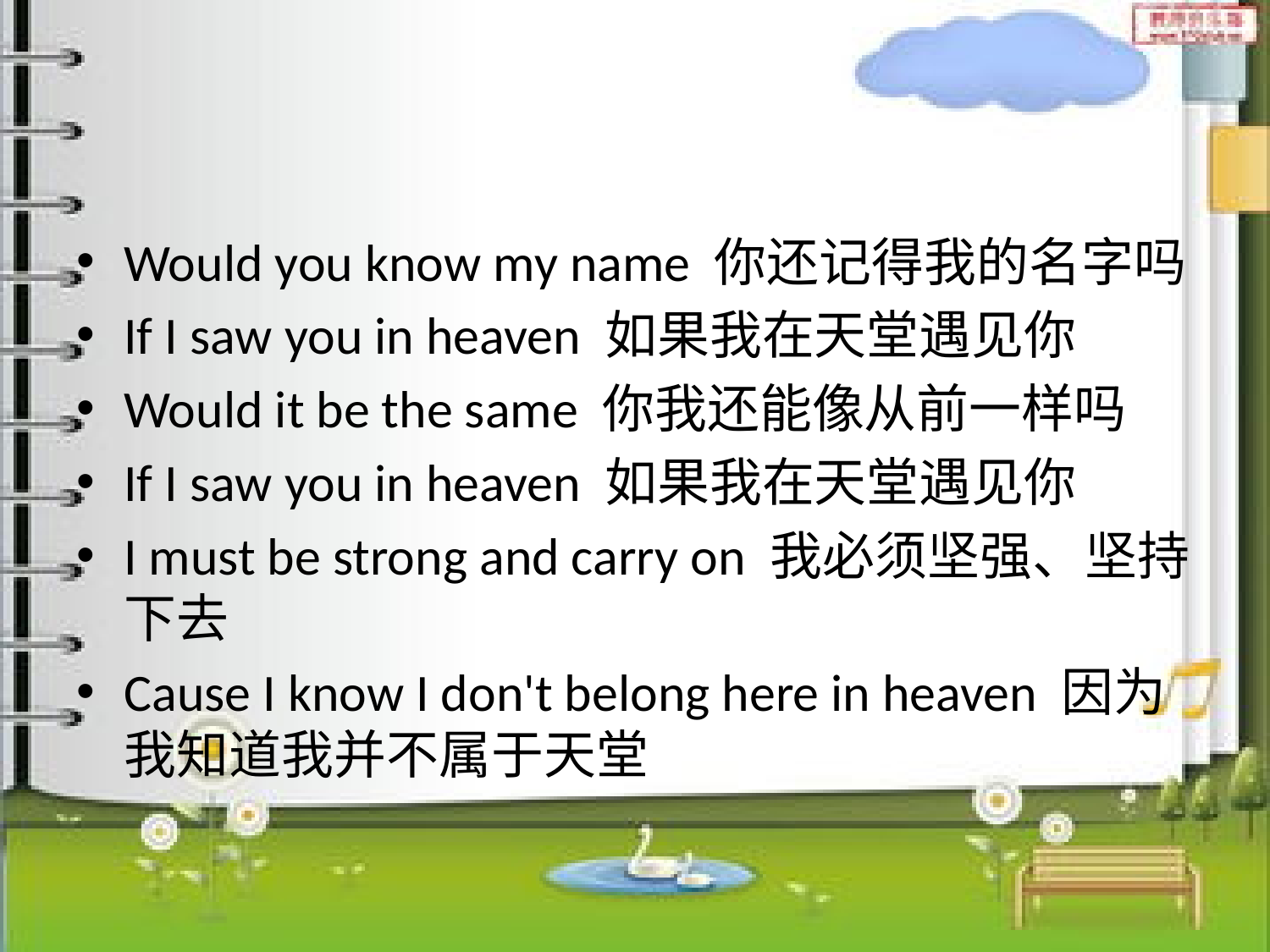

#
Would you know my name 你还记得我的名字吗
If I saw you in heaven 如果我在天堂遇见你
Would it be the same 你我还能像从前一样吗
If I saw you in heaven 如果我在天堂遇见你
I must be strong and carry on 我必须坚强、坚持下去
Cause I know I don't belong here in heaven 因为我知道我并不属于天堂